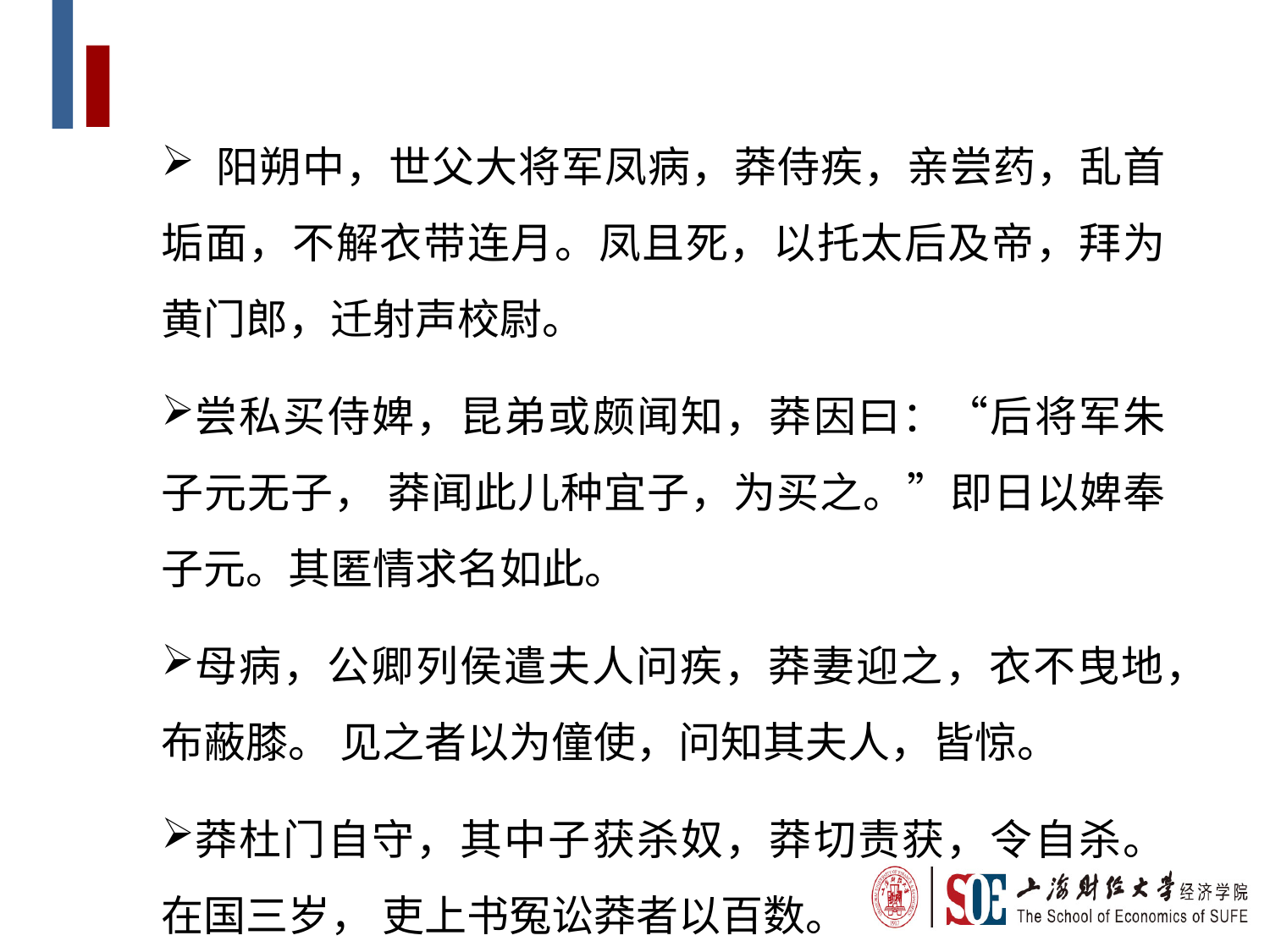

阳朔中，世父大将军凤病，莽侍疾，亲尝药，乱首垢面，不解衣带连月。凤且死，以托太后及帝，拜为黄门郎，迁射声校尉。
尝私买侍婢，昆弟或颇闻知，莽因曰：“后将军朱子元无子， 莽闻此儿种宜子，为买之。”即日以婢奉子元。其匿情求名如此。
母病，公卿列侯遣夫人问疾，莽妻迎之，衣不曳地，布蔽膝。 见之者以为僮使，问知其夫人，皆惊。
莽杜门自守，其中子获杀奴，莽切责获，令自杀。在国三岁， 吏上书冤讼莽者以百数。